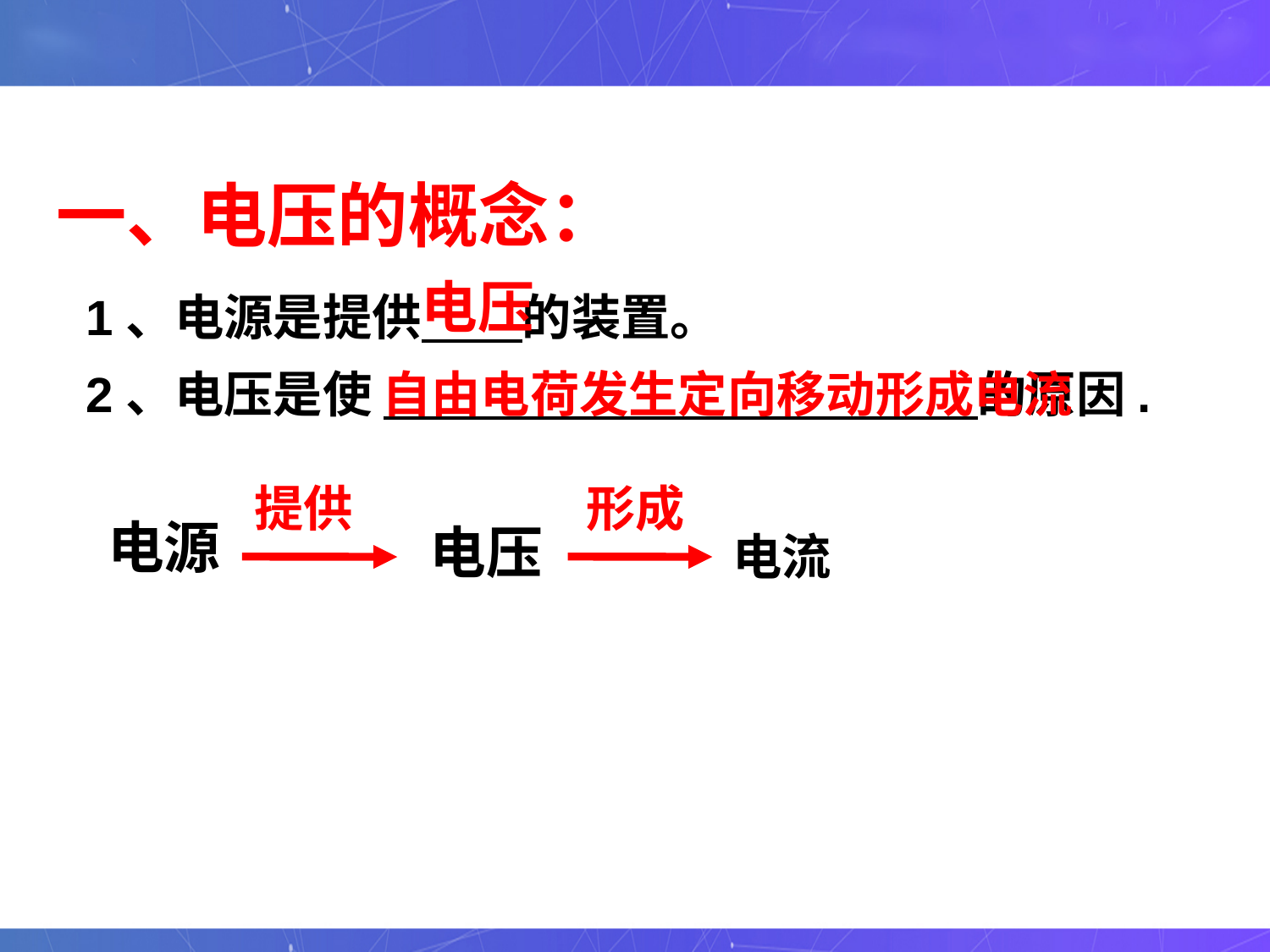

一、电压的概念：
1、电源是提供         的装置。
2、电压是使                                                      的原因.
电压
自由电荷发生定向移动形成电流
提供
形成
电源

电压
电流